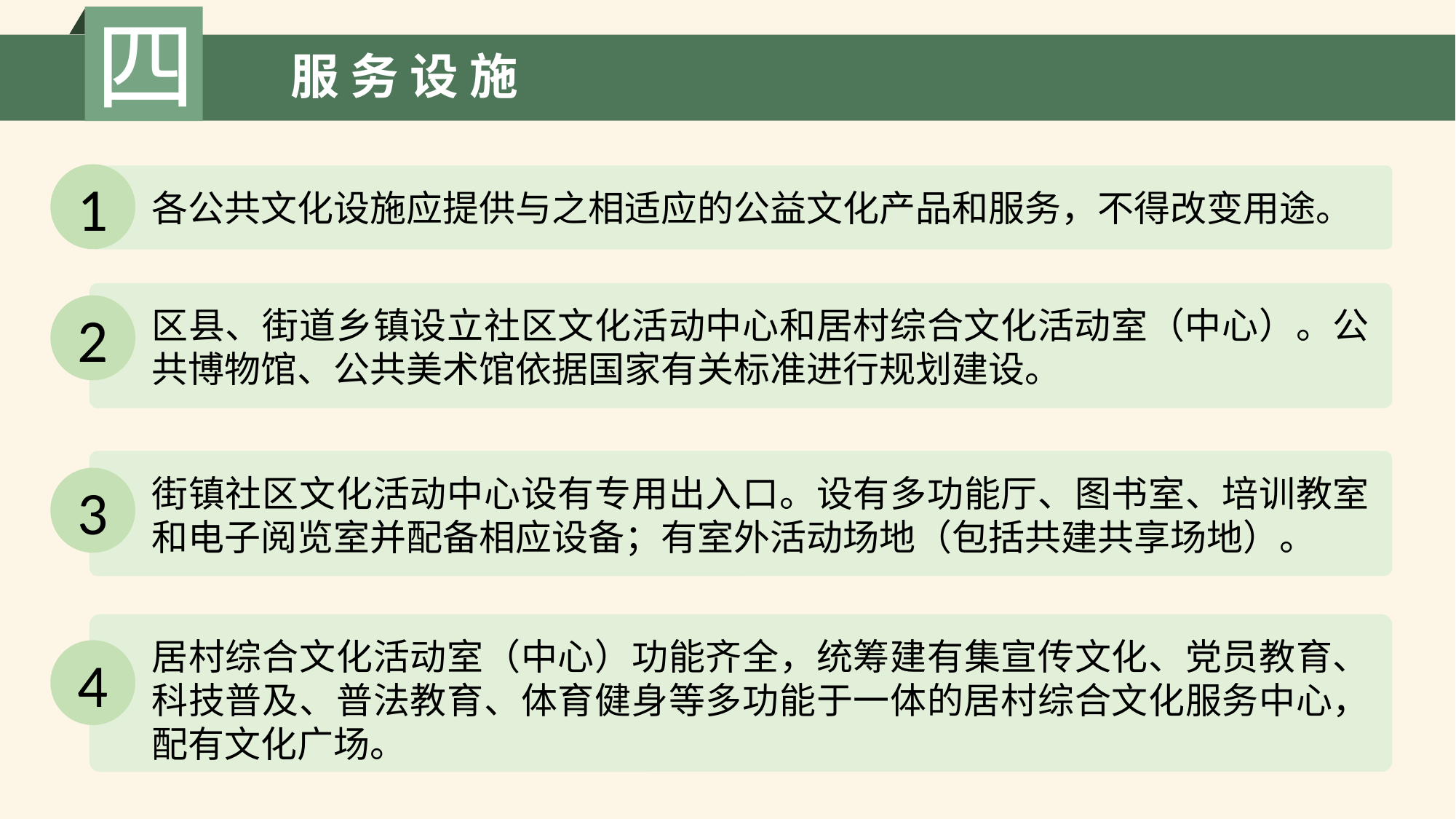

四

服 务 设 施
1

各公共文化设施应提供与之相适应的公益文化产品和服务，不得改变用途。

2
区县、街道乡镇设立社区文化活动中心和居村综合文化活动室（中心）。公共博物馆、公共美术馆依据国家有关标准进行规划建设。

街镇社区文化活动中心设有专用出入口。设有多功能厅、图书室、培训教室和电子阅览室并配备相应设备；有室外活动场地（包括共建共享场地）。
3

居村综合文化活动室（中心）功能齐全，统筹建有集宣传文化、党员教育、科技普及、普法教育、体育健身等多功能于一体的居村综合文化服务中心，配有文化广场。
4